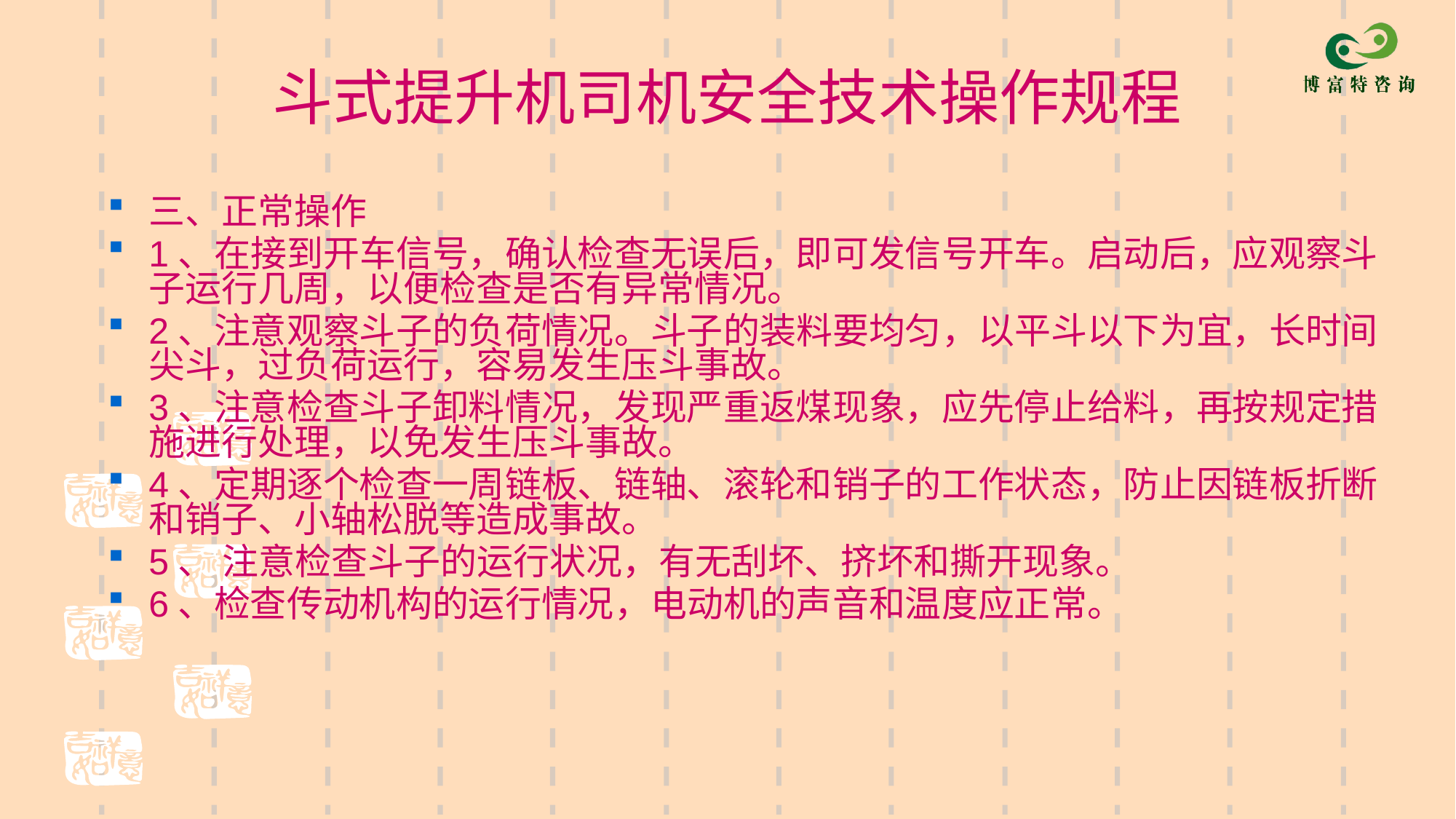

# 斗式提升机司机安全技术操作规程
三、正常操作
1、在接到开车信号，确认检查无误后，即可发信号开车。启动后，应观察斗子运行几周，以便检查是否有异常情况。
2、注意观察斗子的负荷情况。斗子的装料要均匀，以平斗以下为宜，长时间尖斗，过负荷运行，容易发生压斗事故。
3、注意检查斗子卸料情况，发现严重返煤现象，应先停止给料，再按规定措施进行处理，以免发生压斗事故。
4、定期逐个检查一周链板、链轴、滚轮和销子的工作状态，防止因链板折断和销子、小轴松脱等造成事故。
5、 注意检查斗子的运行状况，有无刮坏、挤坏和撕开现象。
6、检查传动机构的运行情况，电动机的声音和温度应正常。